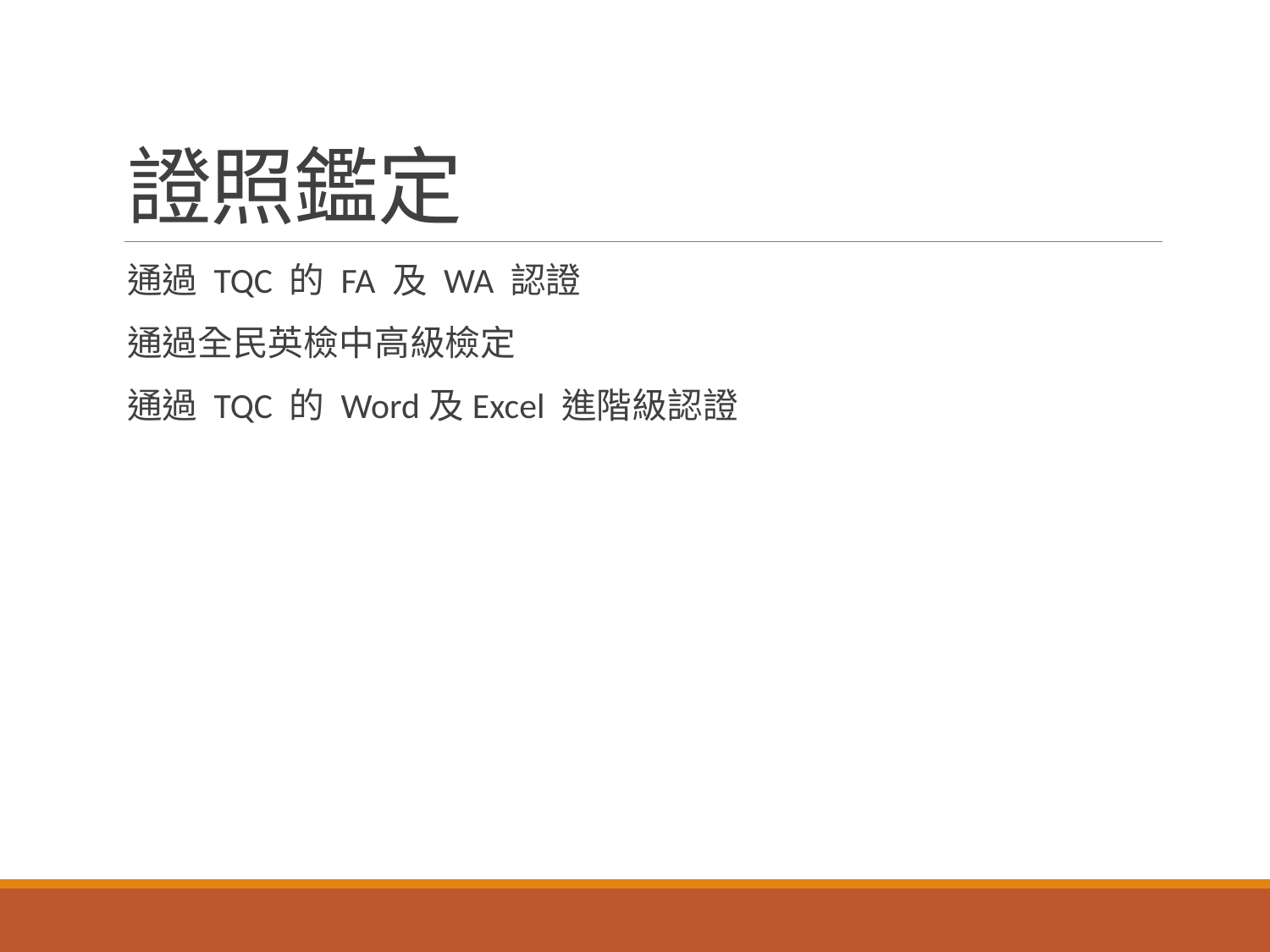

# 證照鑑定
通過 TQC 的 FA 及 WA 認證
通過全民英檢中高級檢定
通過 TQC 的 Word及Excel 進階級認證